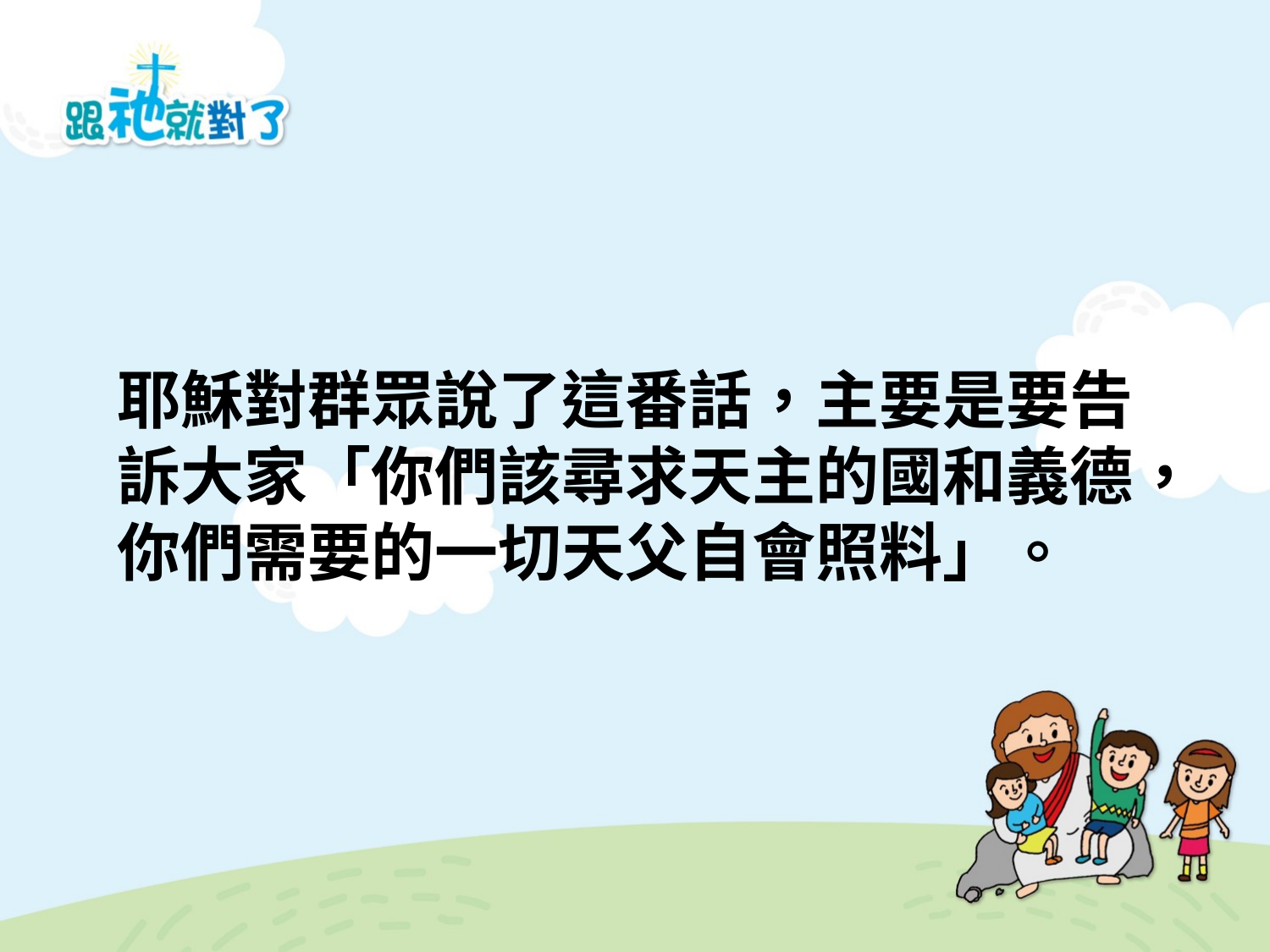

耶穌對群眾說了這番話，主要是要告訴大家「你們該尋求天主的國和義德，你們需要的一切天父自會照料」。